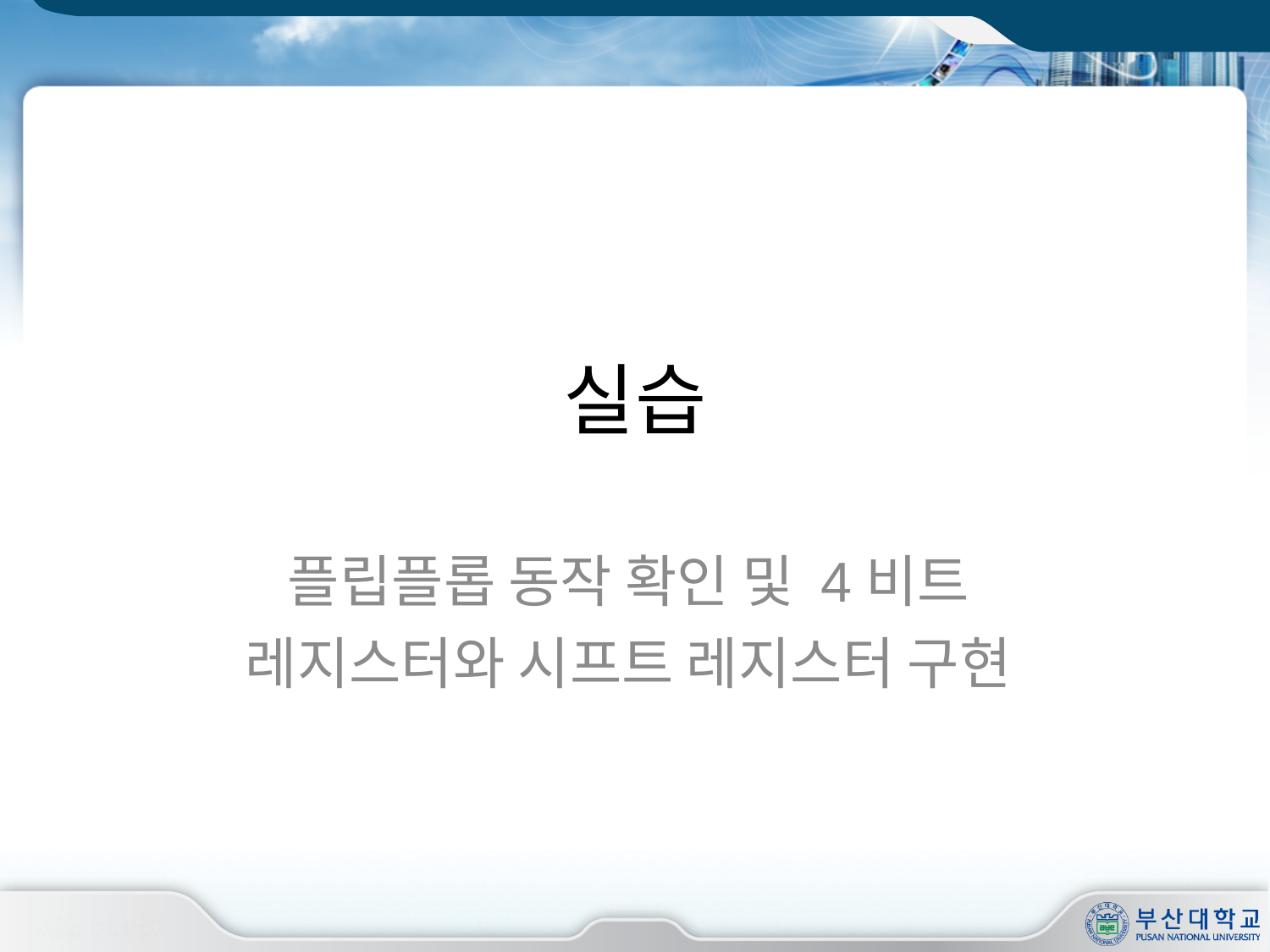

# 실습
플립플롭 동작 확인 및 4비트
레지스터와 시프트 레지스터 구현